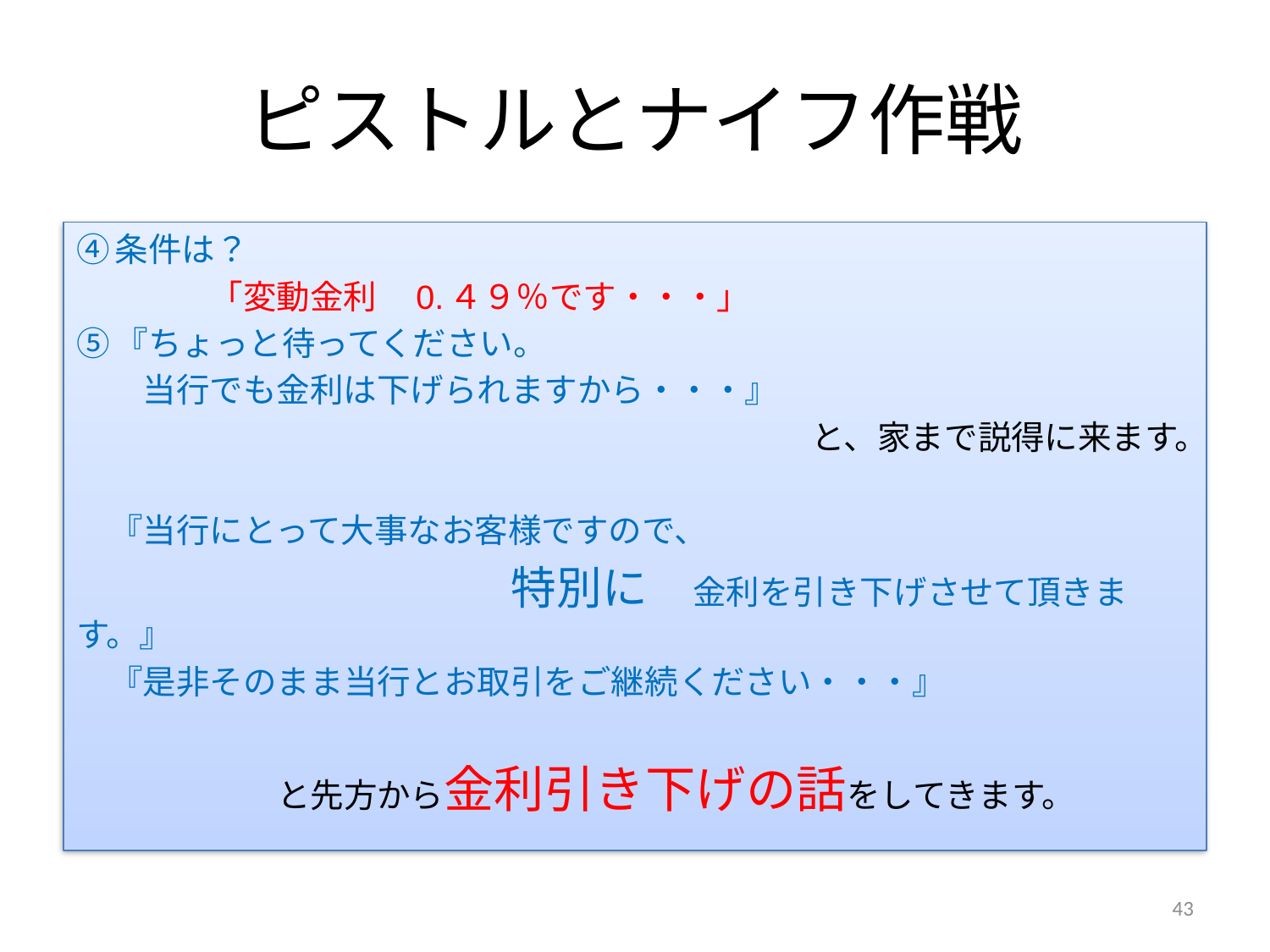

# ピストルとナイフ作戦
④条件は？
　　　　「変動金利　0.４９％です・・・」
⑤『ちょっと待ってください。
　　当行でも金利は下げられますから・・・』
　　　　　　　　　　　　　　　　　　　　　　と、家まで説得に来ます。

　『当行にとって大事なお客様ですので、
　　　　　　　　　　　　　特別に　金利を引き下げさせて頂きます。』
　『是非そのまま当行とお取引をご継続ください・・・』

　　　　　　と先方から金利引き下げの話をしてきます。

43